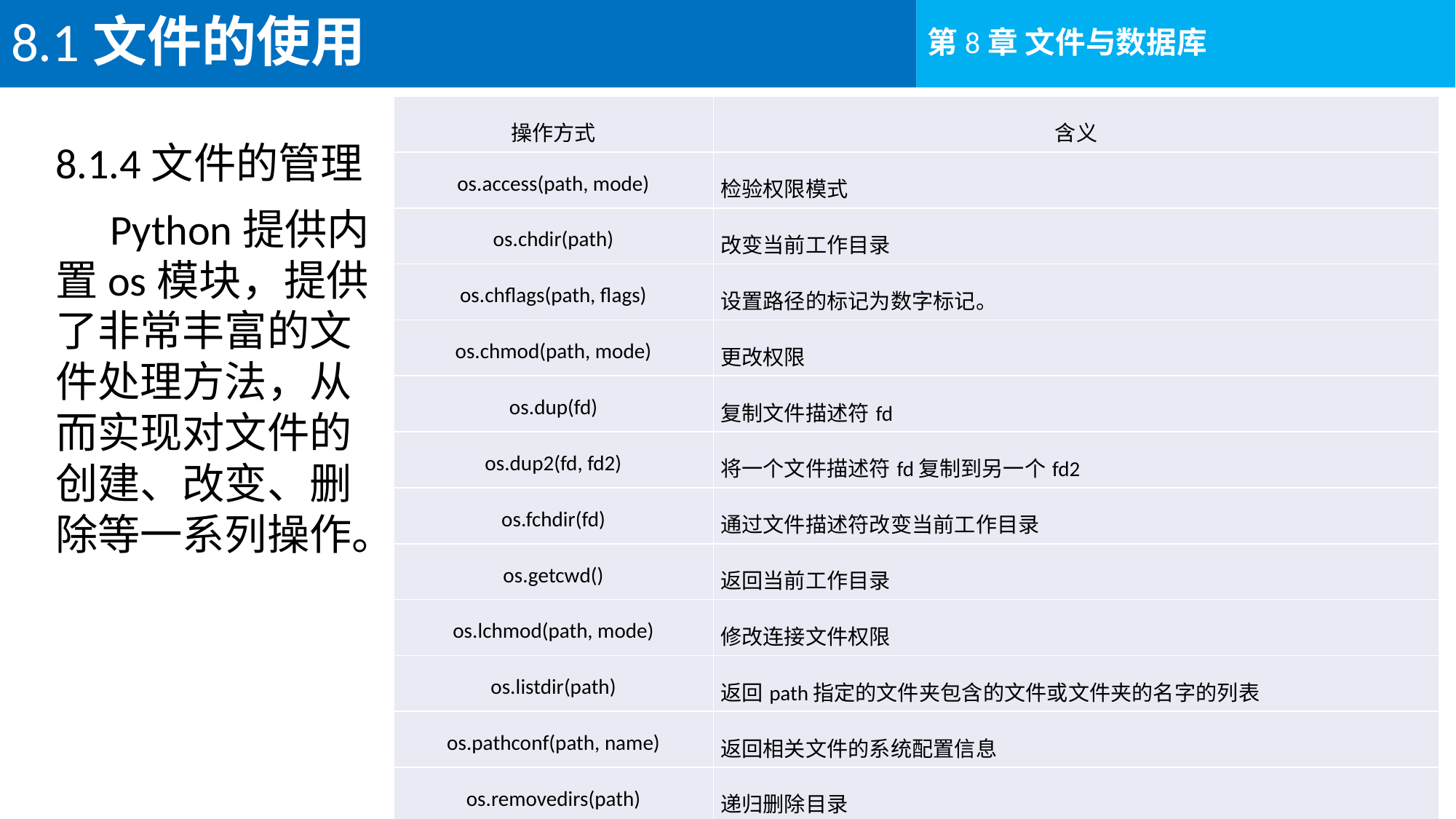

# 8.1文件的使用
| 操作方式 | 含义 |
| --- | --- |
| os.access(path, mode) | 检验权限模式 |
| os.chdir(path) | 改变当前工作目录 |
| os.chflags(path, flags) | 设置路径的标记为数字标记。 |
| os.chmod(path, mode) | 更改权限 |
| os.dup(fd) | 复制文件描述符fd |
| os.dup2(fd, fd2) | 将一个文件描述符fd复制到另一个fd2 |
| os.fchdir(fd) | 通过文件描述符改变当前工作目录 |
| os.getcwd() | 返回当前工作目录 |
| os.lchmod(path, mode) | 修改连接文件权限 |
| os.listdir(path) | 返回path指定的文件夹包含的文件或文件夹的名字的列表 |
| os.pathconf(path, name) | 返回相关文件的系统配置信息 |
| os.removedirs(path) | 递归删除目录 |
| os.rename(src, dst) | 重命名文件或目录，从src到dst |
| os.rmdir(path) | 删除path指定的空目录，如果目录非空，则抛出一个OSError异常 |
| os.mkdir(path[, mode]) | 以数字mode的模式创建一个名为path的文件夹，默认的mode是0777(八进制) |
8.1.4文件的管理
Python提供内置os模块，提供了非常丰富的文件处理方法，从而实现对文件的创建、改变、删除等一系列操作。